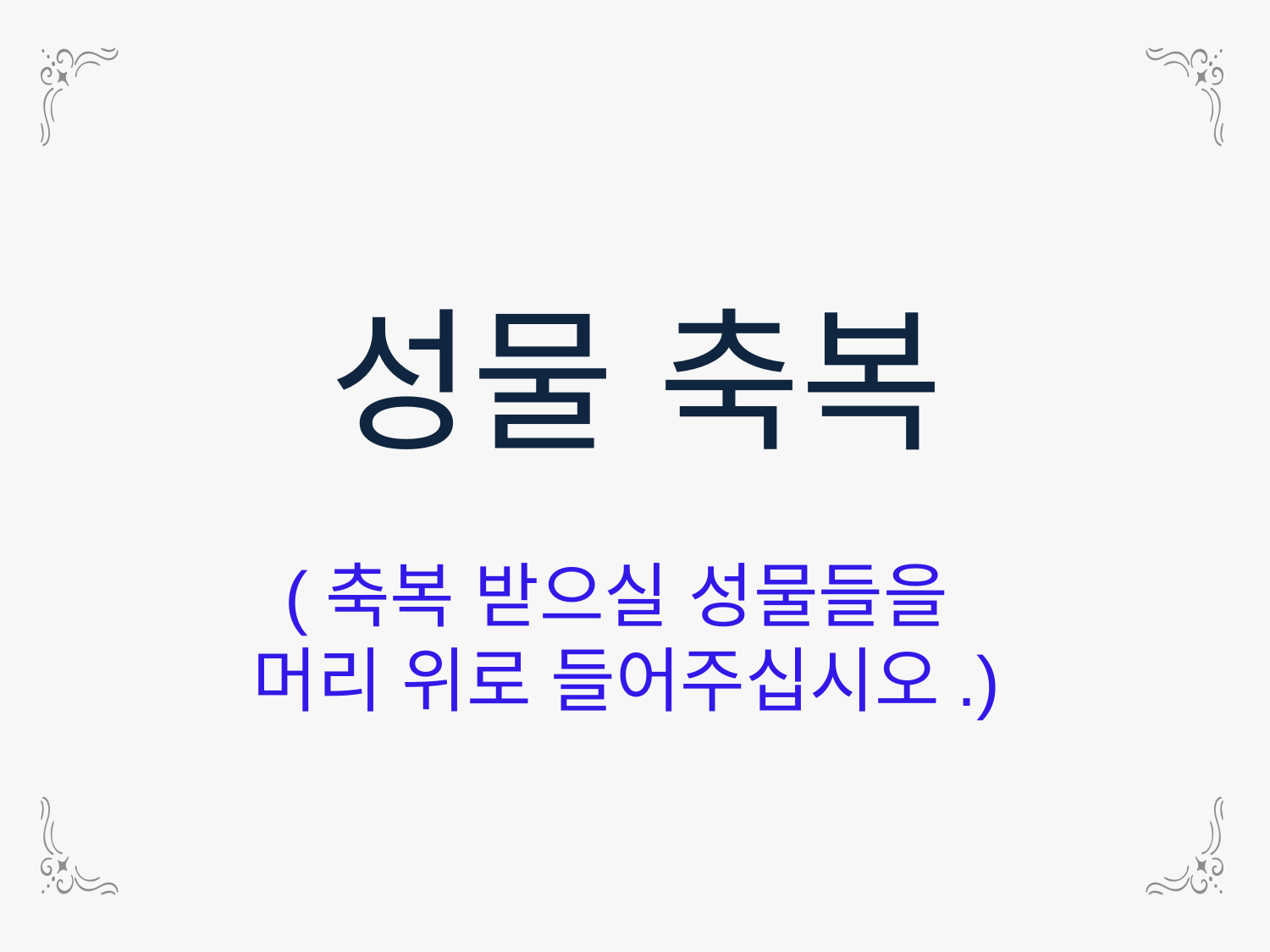

성물 축복
(축복 받으실 성물들을
머리 위로 들어주십시오.)